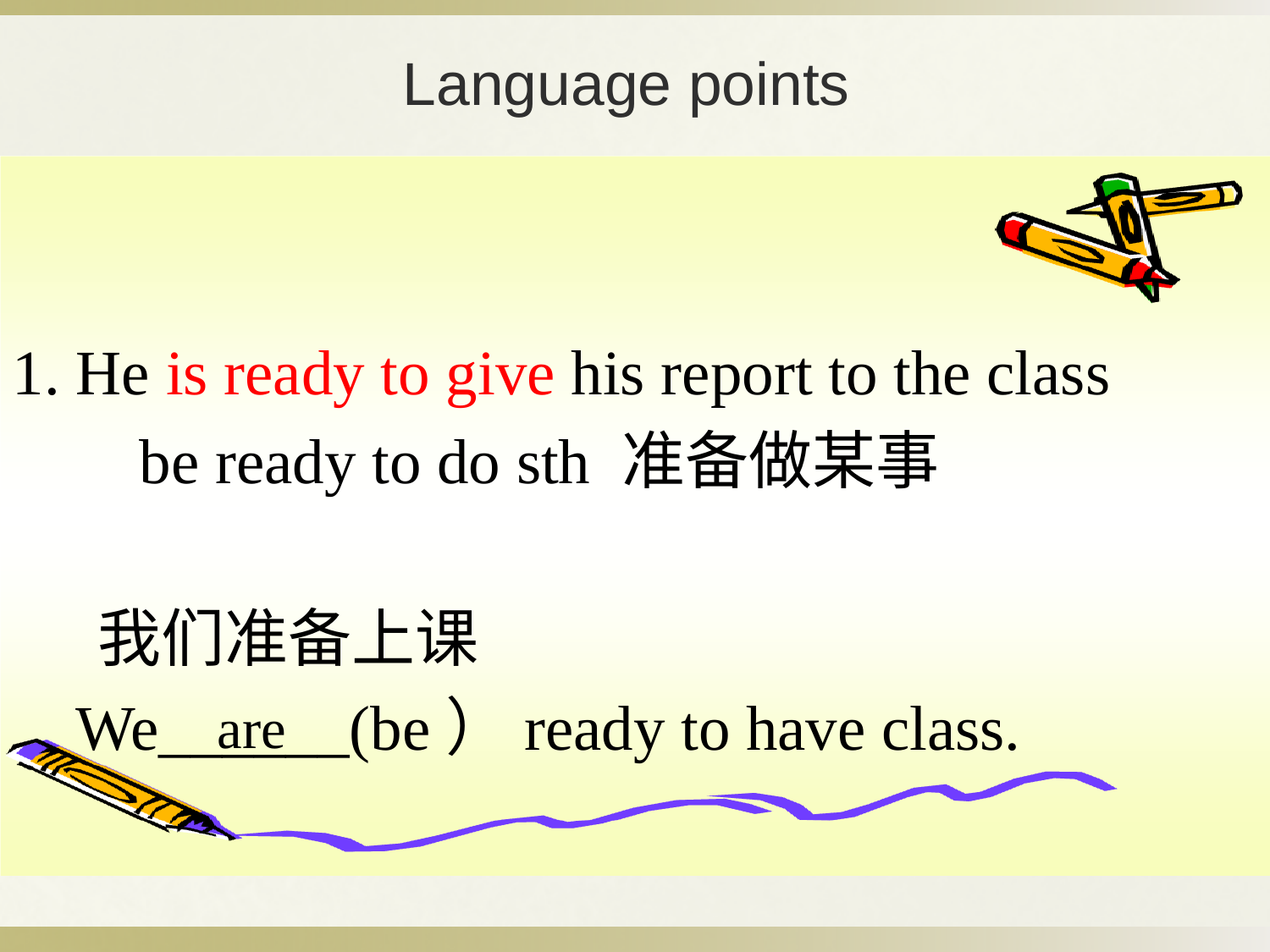

# Language points

1. He is ready to give his report to the class
        be ready to do sth 准备做某事

    我们准备上课
    We______(be）ready to have class.

are